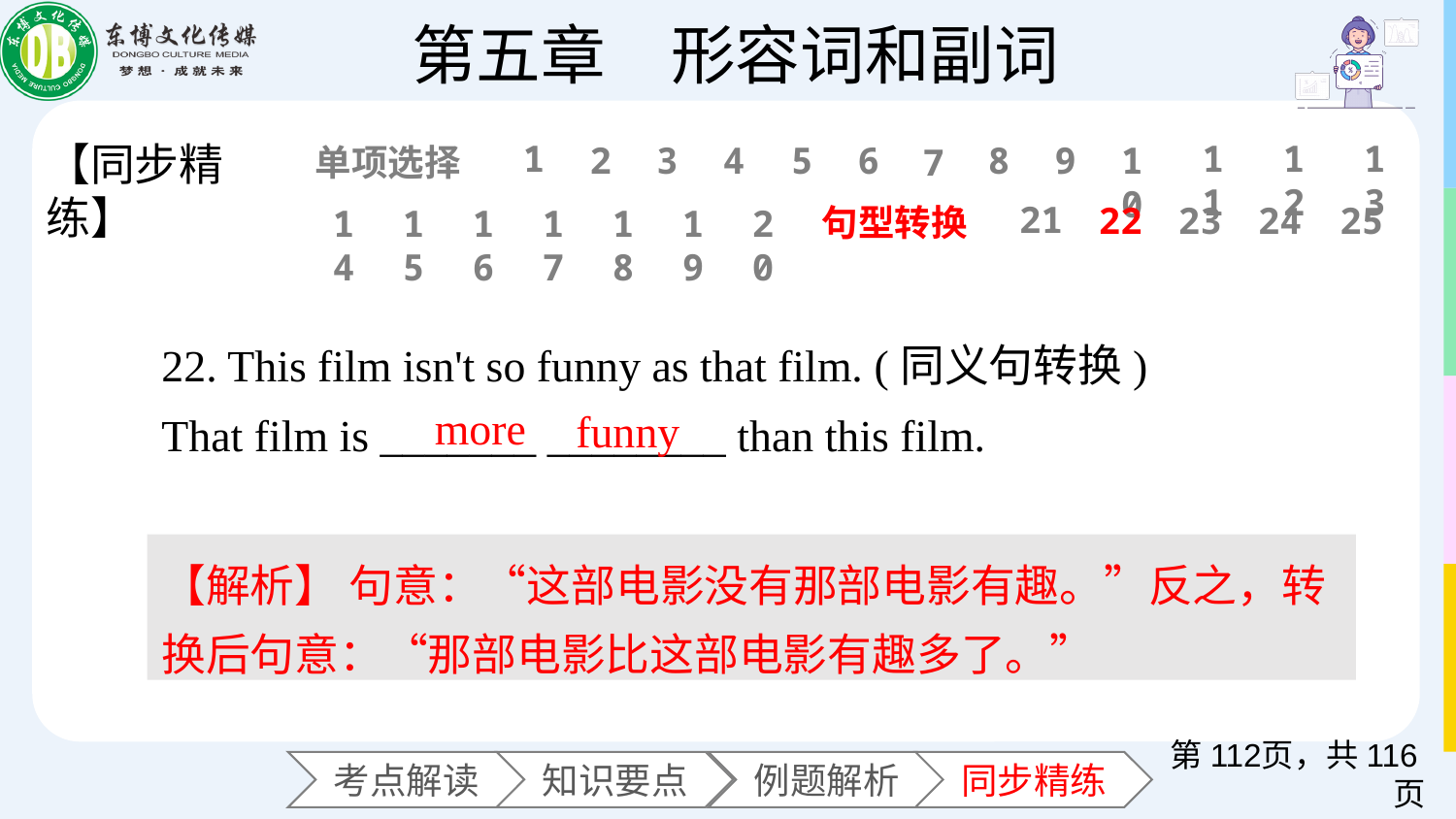

11
12
13
1
【同步精练】
6
2
3
4
5
8
9
10
7
单项选择
21
22
23
24
25
句型转换
14
15
16
17
18
19
20
22. This film isn't so funny as that film. (同义句转换)
That film is _______ ________ than this film.
more
funny
【解析】 句意：“这部电影没有那部电影有趣。”反之，转换后句意：“那部电影比这部电影有趣多了。”
第112页，共116页